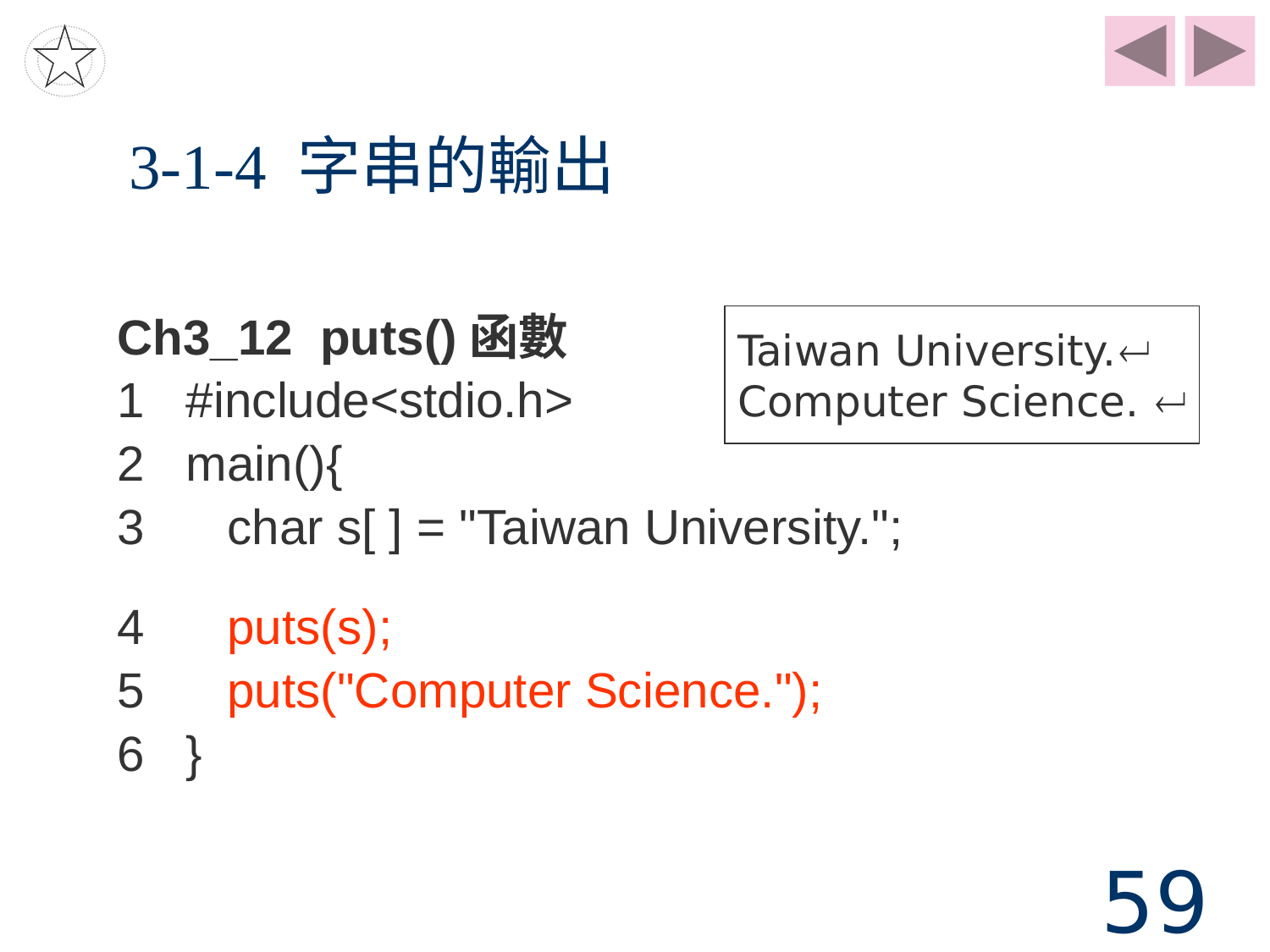

# 3-1-4 字串的輸出
Ch3_12  puts()函數
1   #include<stdio.h>
2   main(){
3      char s[ ] = "Taiwan University.";
Taiwan University.↵
Computer Science. ↵
4      puts(s);
5      puts("Computer Science.");
6   }
59